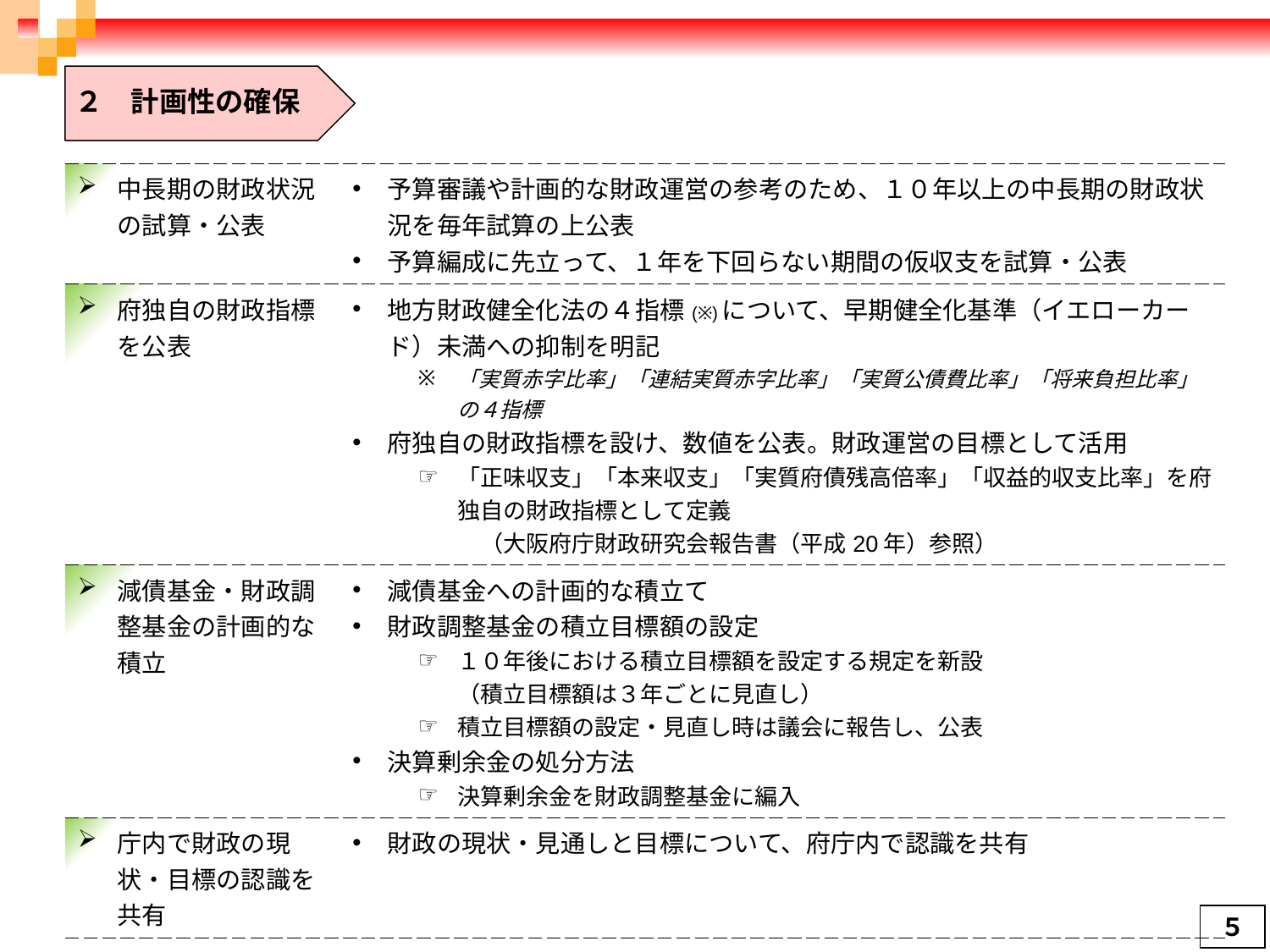

２　計画性の確保
| 中長期の財政状況の試算・公表 | 予算審議や計画的な財政運営の参考のため、１０年以上の中長期の財政状況を毎年試算の上公表 予算編成に先立って、１年を下回らない期間の仮収支を試算・公表 |
| --- | --- |
| 府独自の財政指標を公表 | 地方財政健全化法の４指標(※)について、早期健全化基準（イエローカード）未満への抑制を明記 「実質赤字比率」「連結実質赤字比率」「実質公債費比率」「将来負担比率」の４指標 府独自の財政指標を設け、数値を公表。財政運営の目標として活用 「正味収支」「本来収支」「実質府債残高倍率」「収益的収支比率」を府独自の財政指標として定義 　（大阪府庁財政研究会報告書（平成20年）参照） |
| 減債基金・財政調整基金の計画的な積立 | 減債基金への計画的な積立て 財政調整基金の積立目標額の設定 １０年後における積立目標額を設定する規定を新設 （積立目標額は３年ごとに見直し） 積立目標額の設定・見直し時は議会に報告し、公表 決算剰余金の処分方法 決算剰余金を財政調整基金に編入 |
| 庁内で財政の現状・目標の認識を共有 | 財政の現状・見通しと目標について、府庁内で認識を共有 |
５